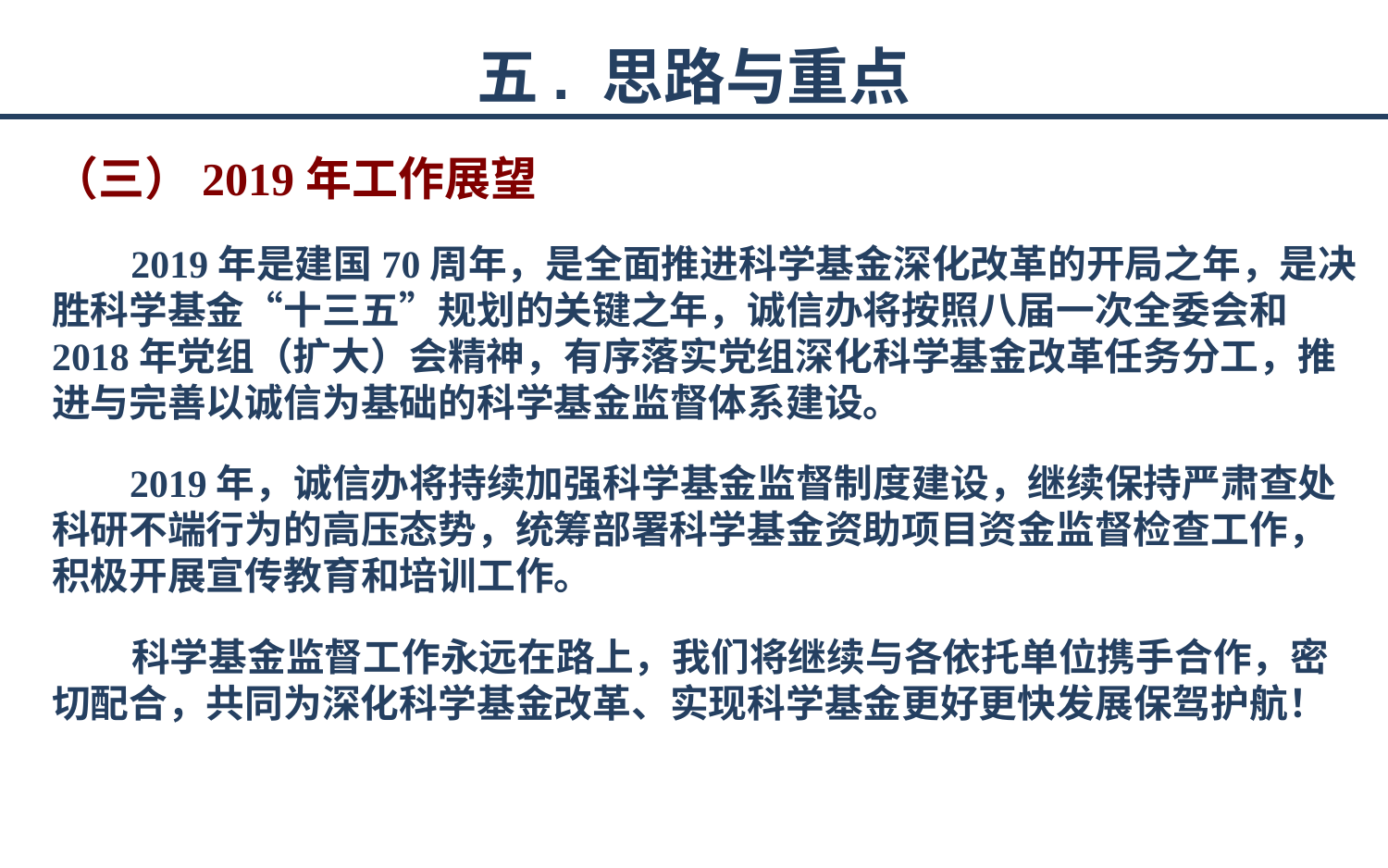

# 五. 思路与重点
（三）2019年工作展望
         2019年是建国70周年，是全面推进科学基金深化改革的开局之年，是决胜科学基金“十三五”规划的关键之年，诚信办将按照八届一次全委会和2018年党组（扩大）会精神，有序落实党组深化科学基金改革任务分工，推进与完善以诚信为基础的科学基金监督体系建设。
        2019年，诚信办将持续加强科学基金监督制度建设，继续保持严肃查处科研不端行为的高压态势，统筹部署科学基金资助项目资金监督检查工作，积极开展宣传教育和培训工作。
        科学基金监督工作永远在路上，我们将继续与各依托单位携手合作，密切配合，共同为深化科学基金改革、实现科学基金更好更快发展保驾护航！